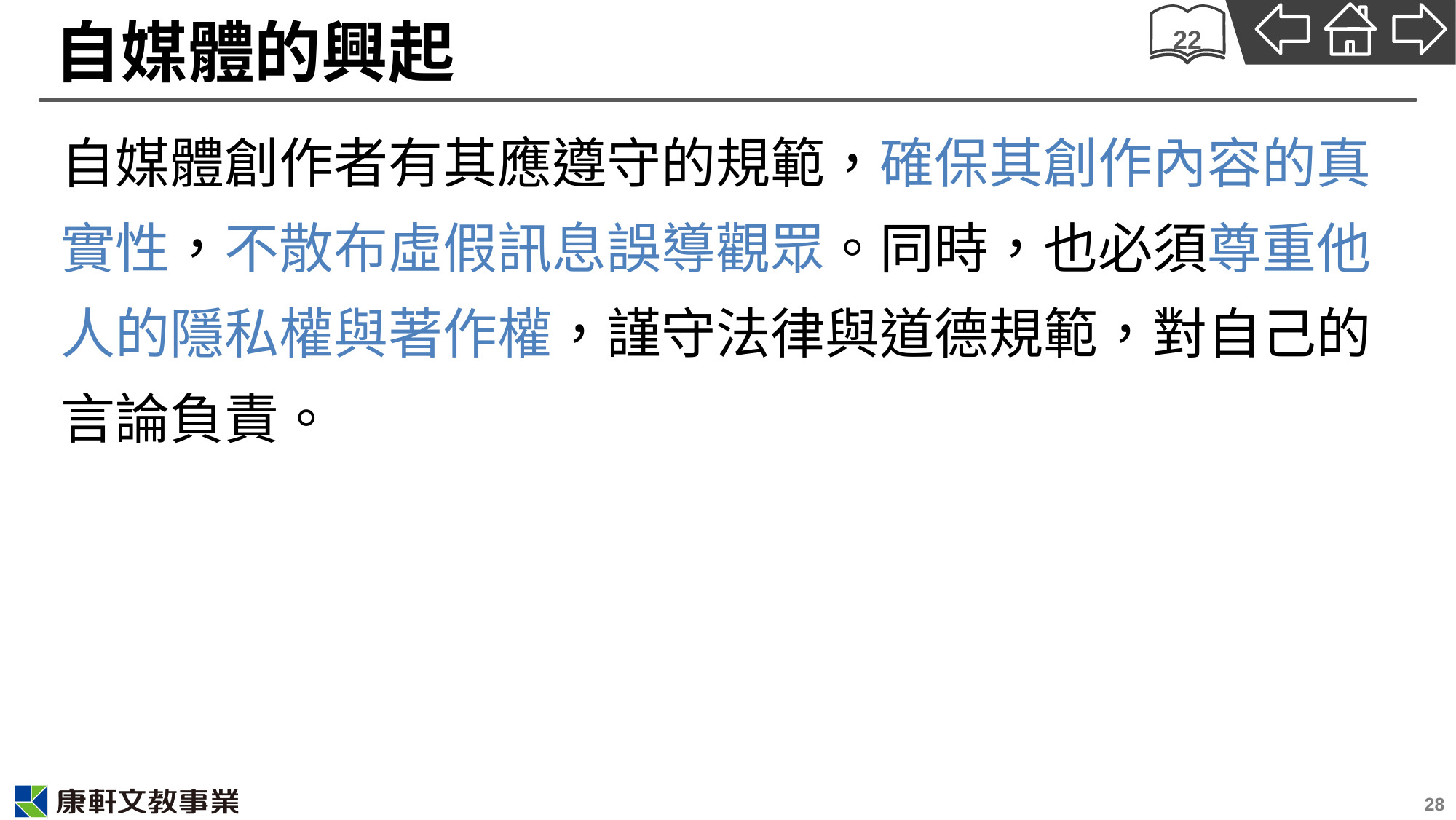

# 自媒體的興起
22
自媒體創作者有其應遵守的規範，確保其創作內容的真實性，不散布虛假訊息誤導觀眾。同時，也必須尊重他人的隱私權與著作權，謹守法律與道德規範，對自己的言論負責。
28